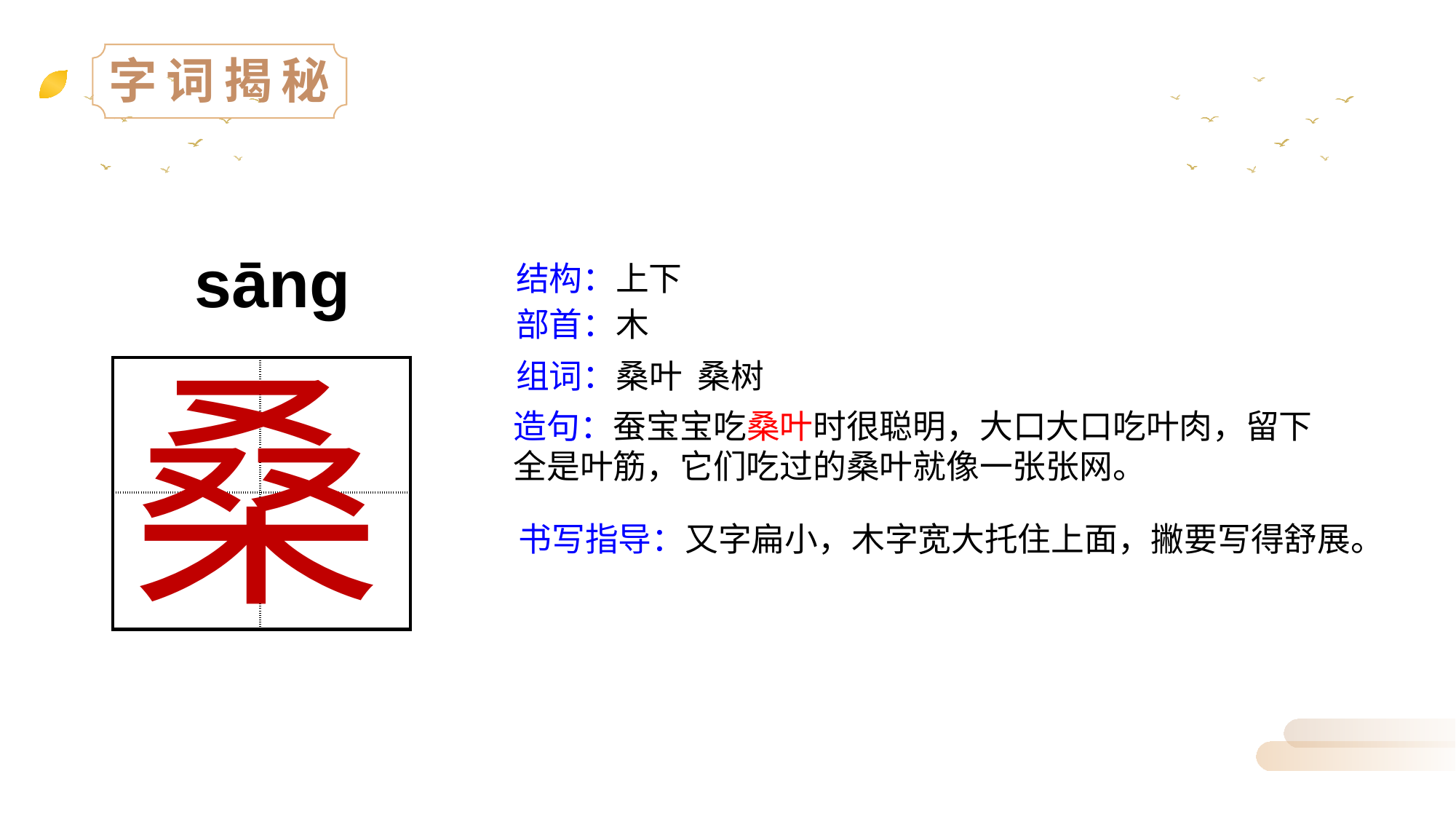

小学学科网  xuekeedu.com
小学学科网  xuekeedu.com
sāng
小学学科网  xuekeedu.com
结构：上下
部首：木
桑
组词：桑叶  桑树
|  |  |
| --- | --- |
|  |  |
造句：蚕宝宝吃桑叶时很聪明，大口大口吃叶肉，留下全是叶筋，它们吃过的桑叶就像一张张网。

书写指导：又字扁小，木字宽大托住上面，撇要写得舒展。